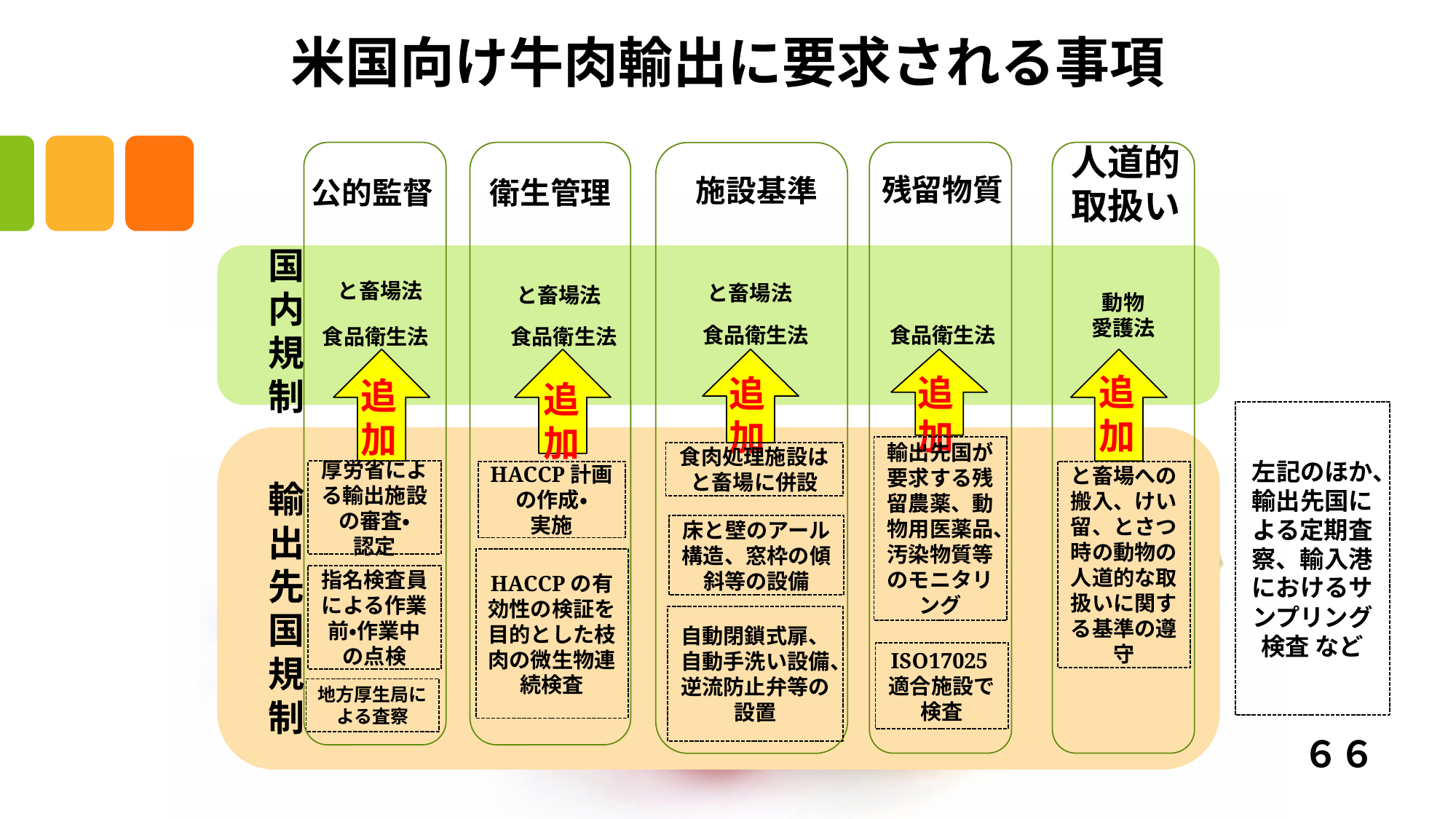

米国向け牛肉輸出に要求される事項

人道的取扱い
残留物質
施設基準
衛生管理
公的監督

食品衛生法

食品衛生法

食品衛生法

食品衛生法
と畜場法
と畜場法
と畜場法
国内規制
動物
愛護法

追加
追加
追加
左記のほか、輸出先国による定期査察、輸入港におけるサンプリング検査 など
追加
追加

輸出先国が要求する残留農薬、動物用医薬品、汚染物質等のモニタリング
食肉処理施設はと畜場に併設
厚労省による輸出施設の審査・
認定
HACCP計画の作成・
実施
と畜場への搬入、けい留、とさつ時の動物の人道的な取扱いに関する基準の遵守
輸出先国規制
床と壁のアール構造、窓枠の傾斜等の設備
HACCPの有効性の検証を目的とした枝肉の微生物連続検査
指名検査員による作業前・作業中の点検
自動閉鎖式扉、自動手洗い設備、逆流防止弁等の設置
ISO17025適合施設で検査
地方厚生局による査察
６６